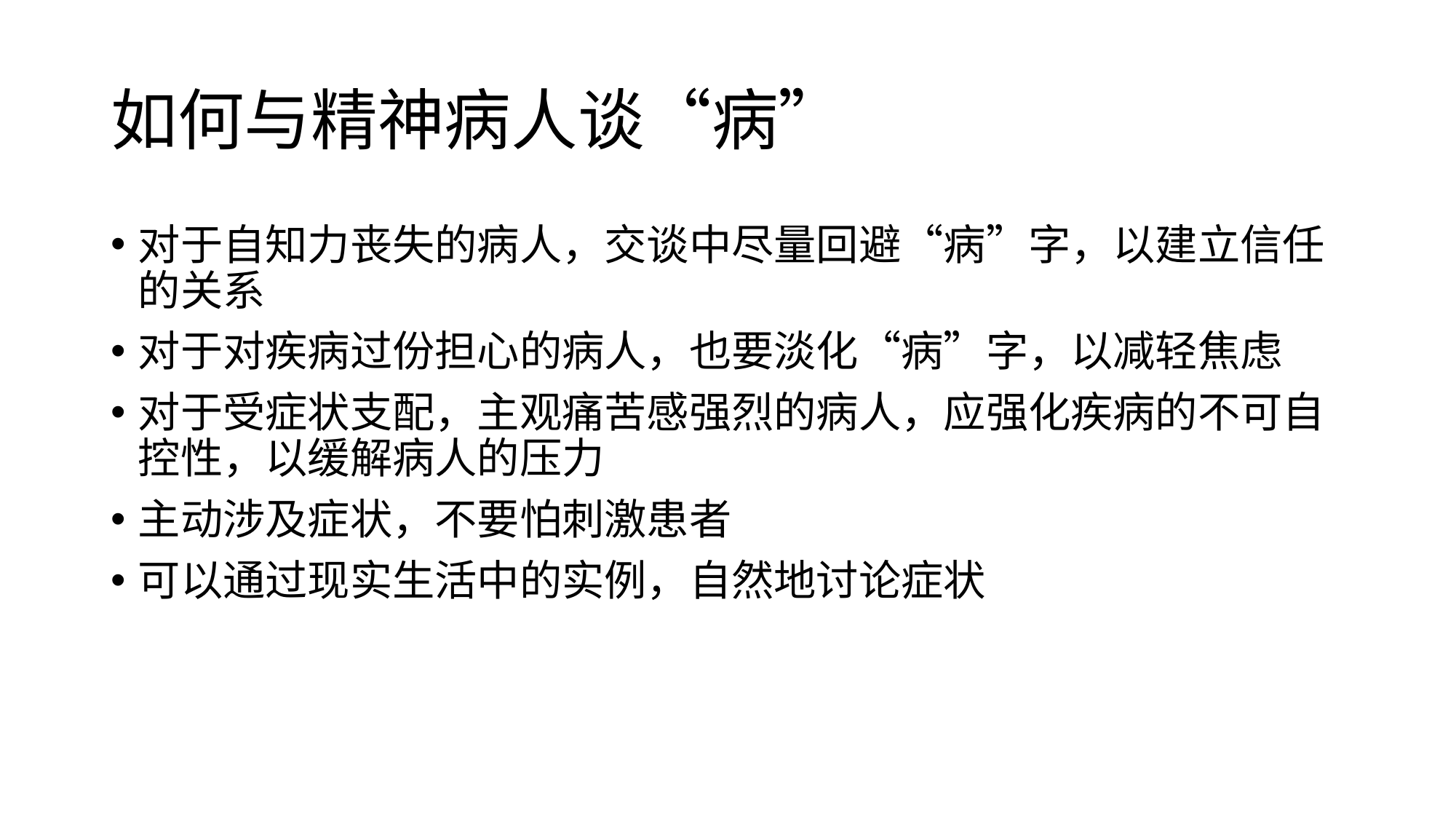

# 如何与精神病人谈“病”
对于自知力丧失的病人，交谈中尽量回避“病”字，以建立信任的关系
对于对疾病过份担心的病人，也要淡化“病”字，以减轻焦虑
对于受症状支配，主观痛苦感强烈的病人，应强化疾病的不可自控性，以缓解病人的压力
主动涉及症状，不要怕刺激患者
可以通过现实生活中的实例，自然地讨论症状
91